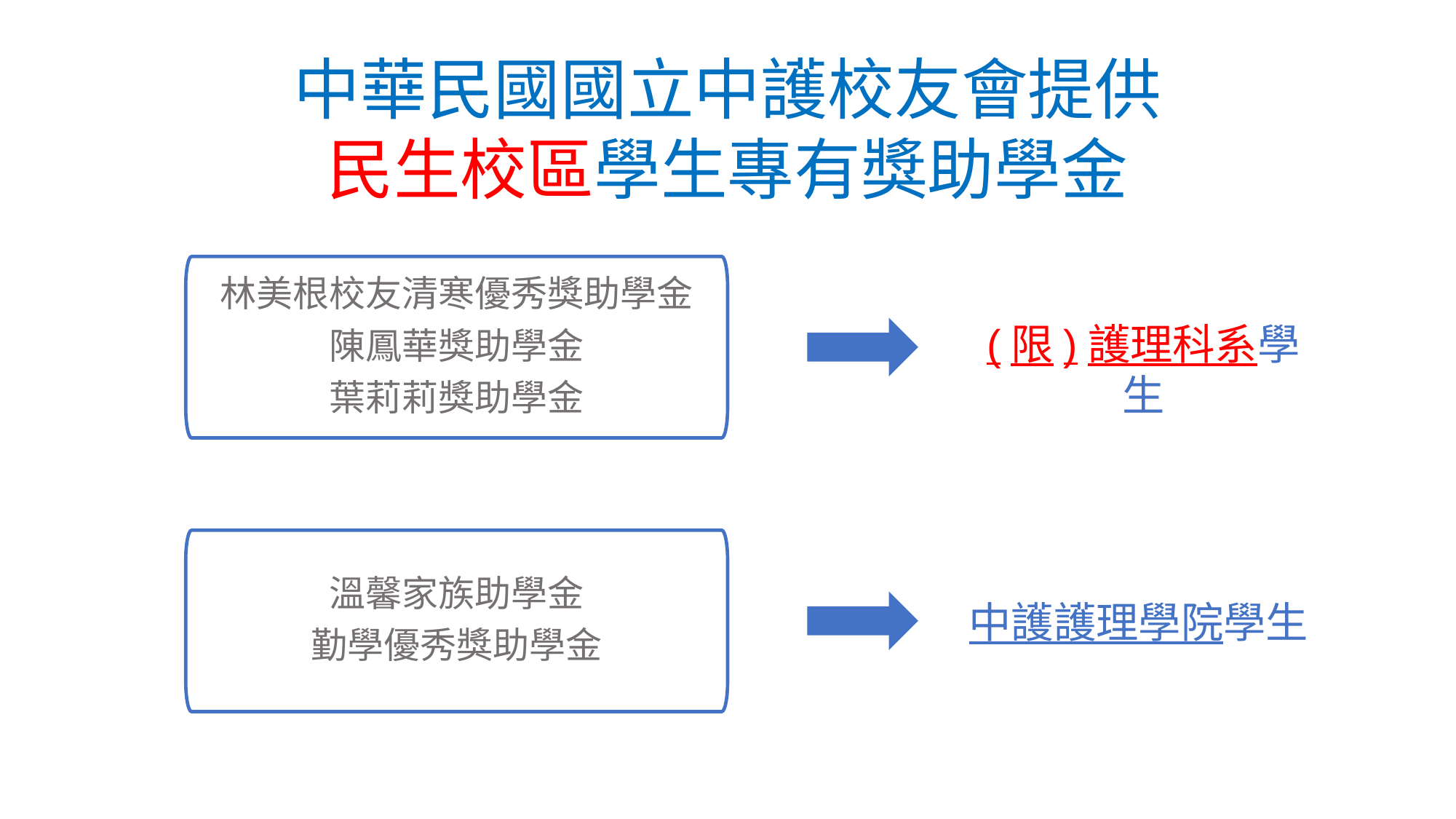

# 中華民國國立中護校友會提供 民生校區學生專有獎助學金
林美根校友清寒優秀獎助學金
陳鳳華獎助學金
葉莉莉獎助學金
(限)護理科系學生

溫馨家族助學金
勤學優秀獎助學金
中護護理學院學生